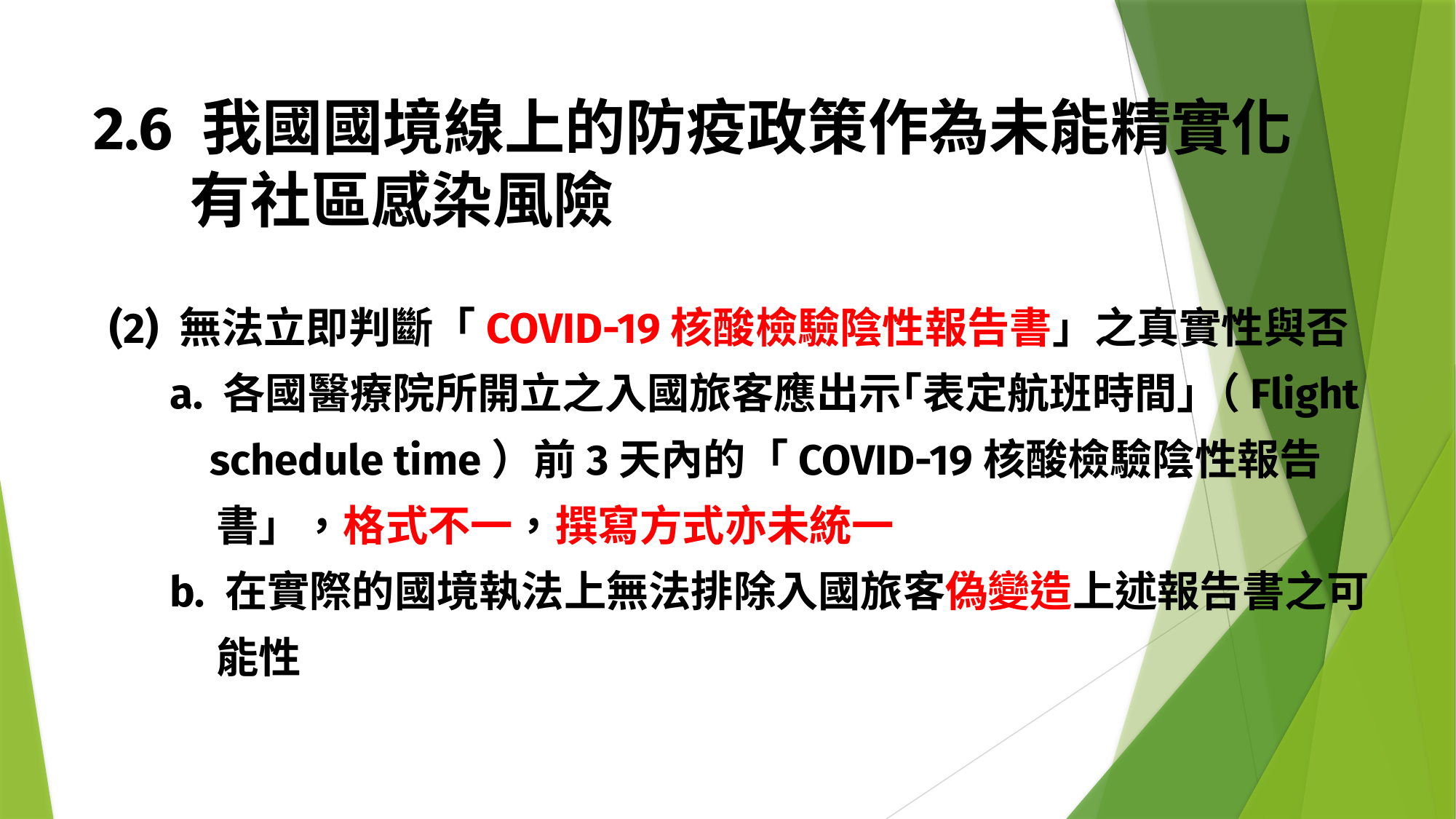

# 2.6 我國國境線上的防疫政策作為未能精實化 有社區感染風險
(2) 無法立即判斷「COVID-19核酸檢驗陰性報告書」之真實性與否
      a. 各國醫療院所開立之入國旅客應出示｢表定航班時間｣（Flight
          schedule time）前3天內的「COVID-19核酸檢驗陰性報告
          書」，格式不一，撰寫方式亦未統一
      b. 在實際的國境執法上無法排除入國旅客偽變造上述報告書之可
          能性